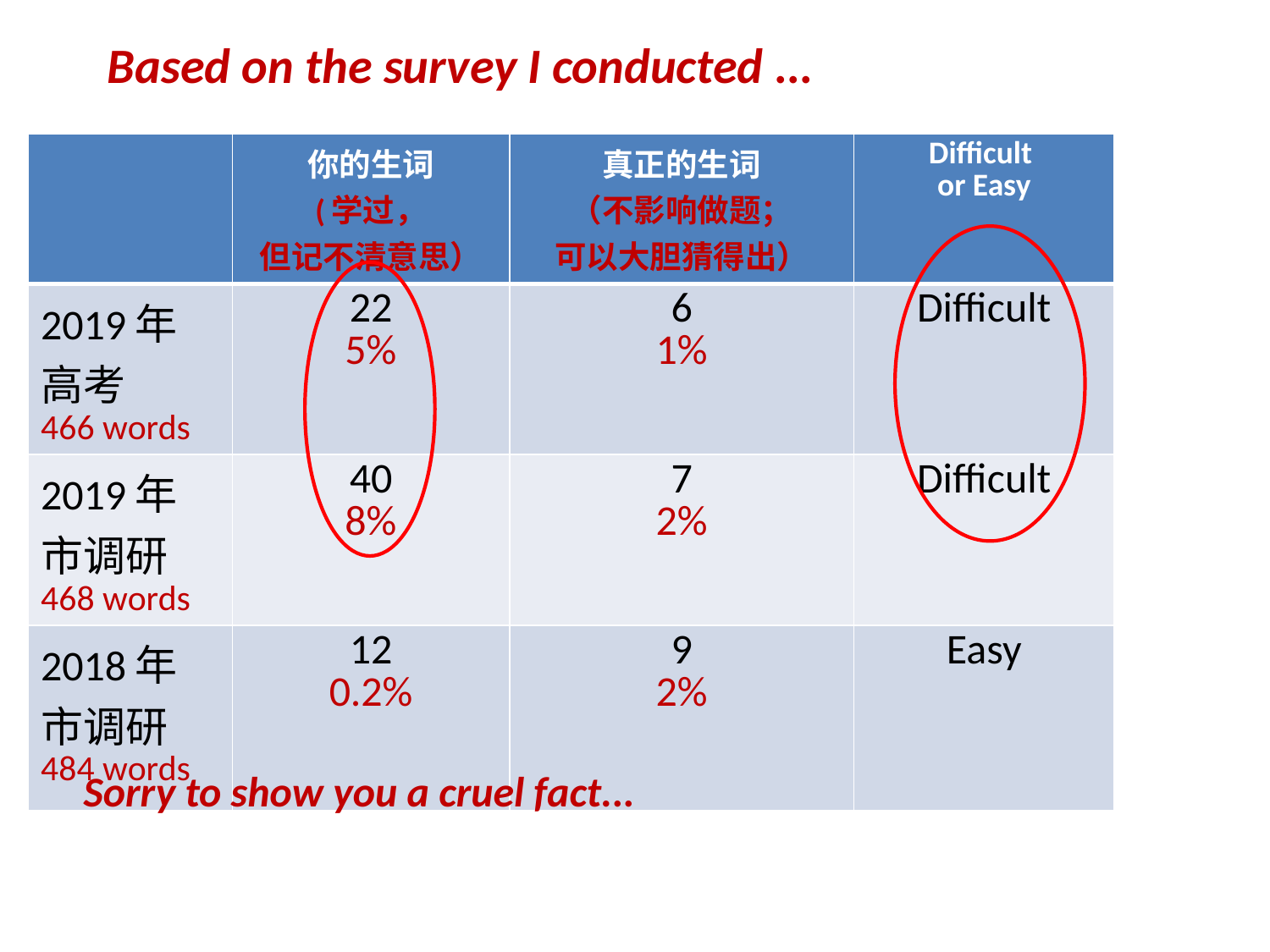

Based on the survey I conducted ...
|  | 你的生词 (学过， 但记不清意思） | 真正的生词 （不影响做题； 可以大胆猜得出） | Difficult or Easy |
| --- | --- | --- | --- |
| 2019年 高考 466 words | 22 5% | 6 1% | Difficult |
| 2019年 市调研 468 words | 40 8% | 7 2% | Difficult |
| 2018年 市调研 484 words | 12 0.2% | 9 2% | Easy |

Sorry to show you a cruel fact...